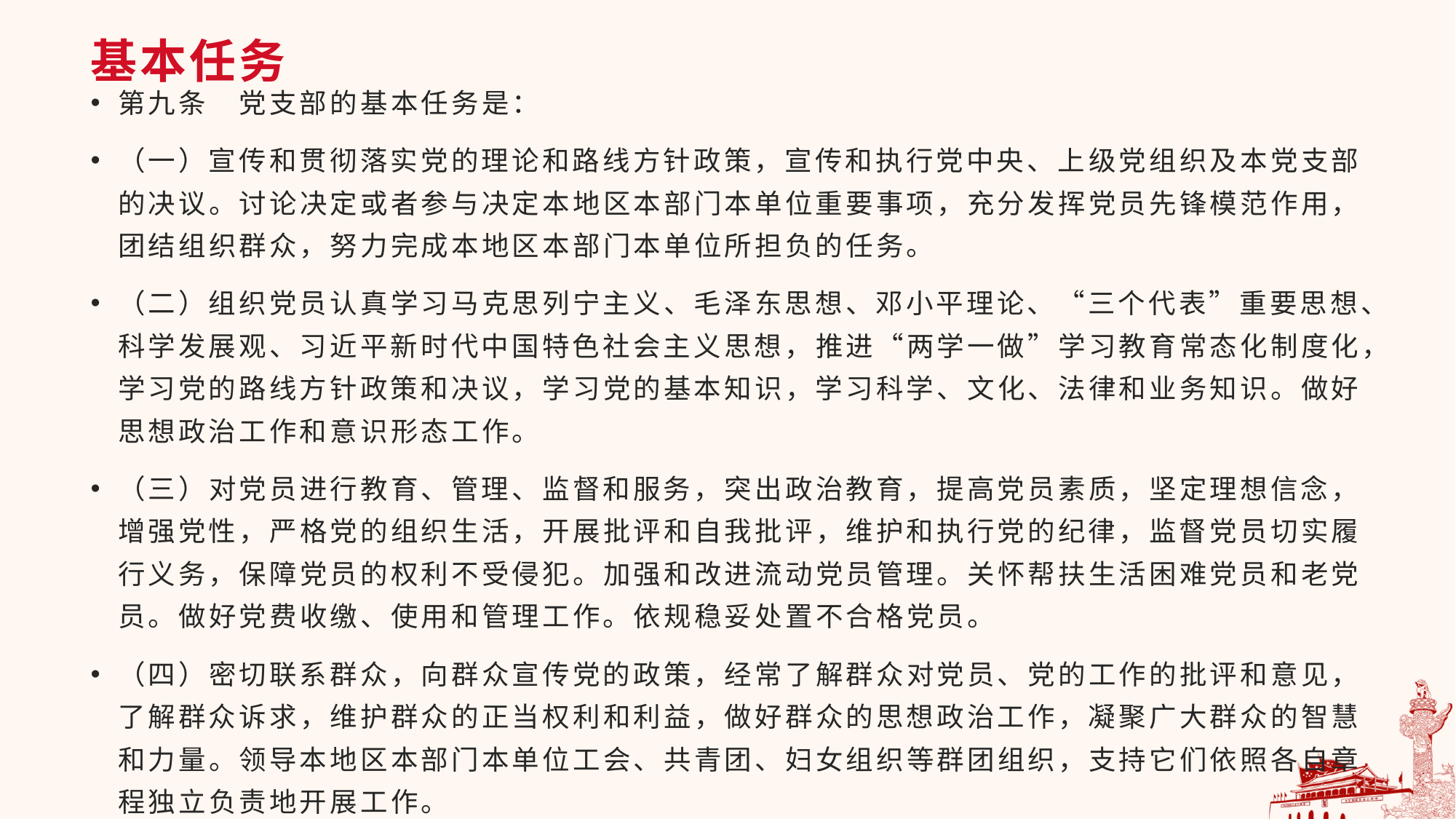

# 基本任务
第九条　党支部的基本任务是：
（一）宣传和贯彻落实党的理论和路线方针政策，宣传和执行党中央、上级党组织及本党支部的决议。讨论决定或者参与决定本地区本部门本单位重要事项，充分发挥党员先锋模范作用，团结组织群众，努力完成本地区本部门本单位所担负的任务。
（二）组织党员认真学习马克思列宁主义、毛泽东思想、邓小平理论、“三个代表”重要思想、科学发展观、习近平新时代中国特色社会主义思想，推进“两学一做”学习教育常态化制度化，学习党的路线方针政策和决议，学习党的基本知识，学习科学、文化、法律和业务知识。做好思想政治工作和意识形态工作。
（三）对党员进行教育、管理、监督和服务，突出政治教育，提高党员素质，坚定理想信念，增强党性，严格党的组织生活，开展批评和自我批评，维护和执行党的纪律，监督党员切实履行义务，保障党员的权利不受侵犯。加强和改进流动党员管理。关怀帮扶生活困难党员和老党员。做好党费收缴、使用和管理工作。依规稳妥处置不合格党员。
（四）密切联系群众，向群众宣传党的政策，经常了解群众对党员、党的工作的批评和意见，了解群众诉求，维护群众的正当权利和利益，做好群众的思想政治工作，凝聚广大群众的智慧和力量。领导本地区本部门本单位工会、共青团、妇女组织等群团组织，支持它们依照各自章程独立负责地开展工作。